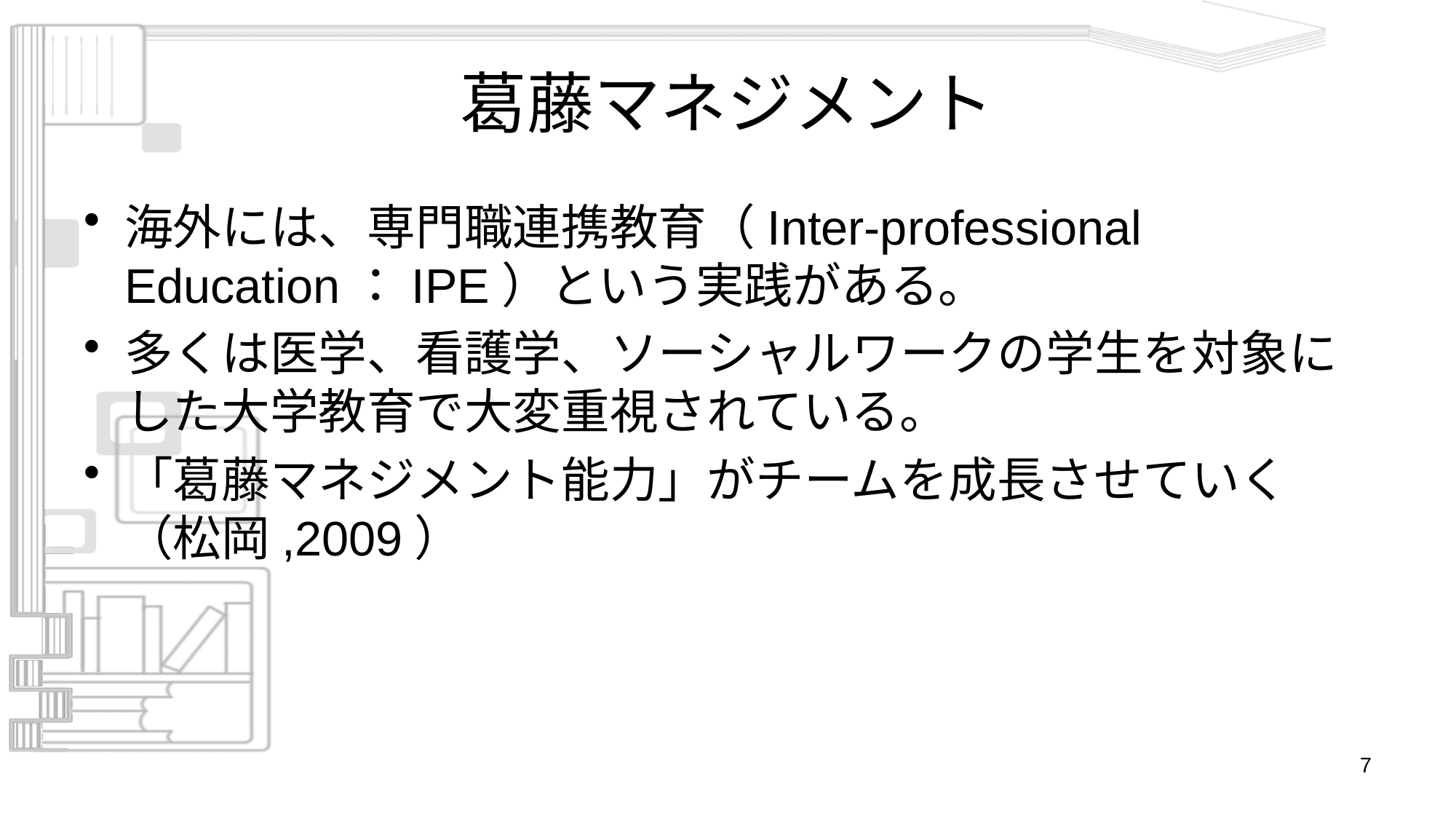

# 葛藤マネジメント
海外には、専門職連携教育（Inter-professional Education：IPE）という実践がある。
多くは医学、看護学、ソーシャルワークの学生を対象にした大学教育で大変重視されている。
「葛藤マネジメント能力」がチームを成長させていく（松岡,2009）
7